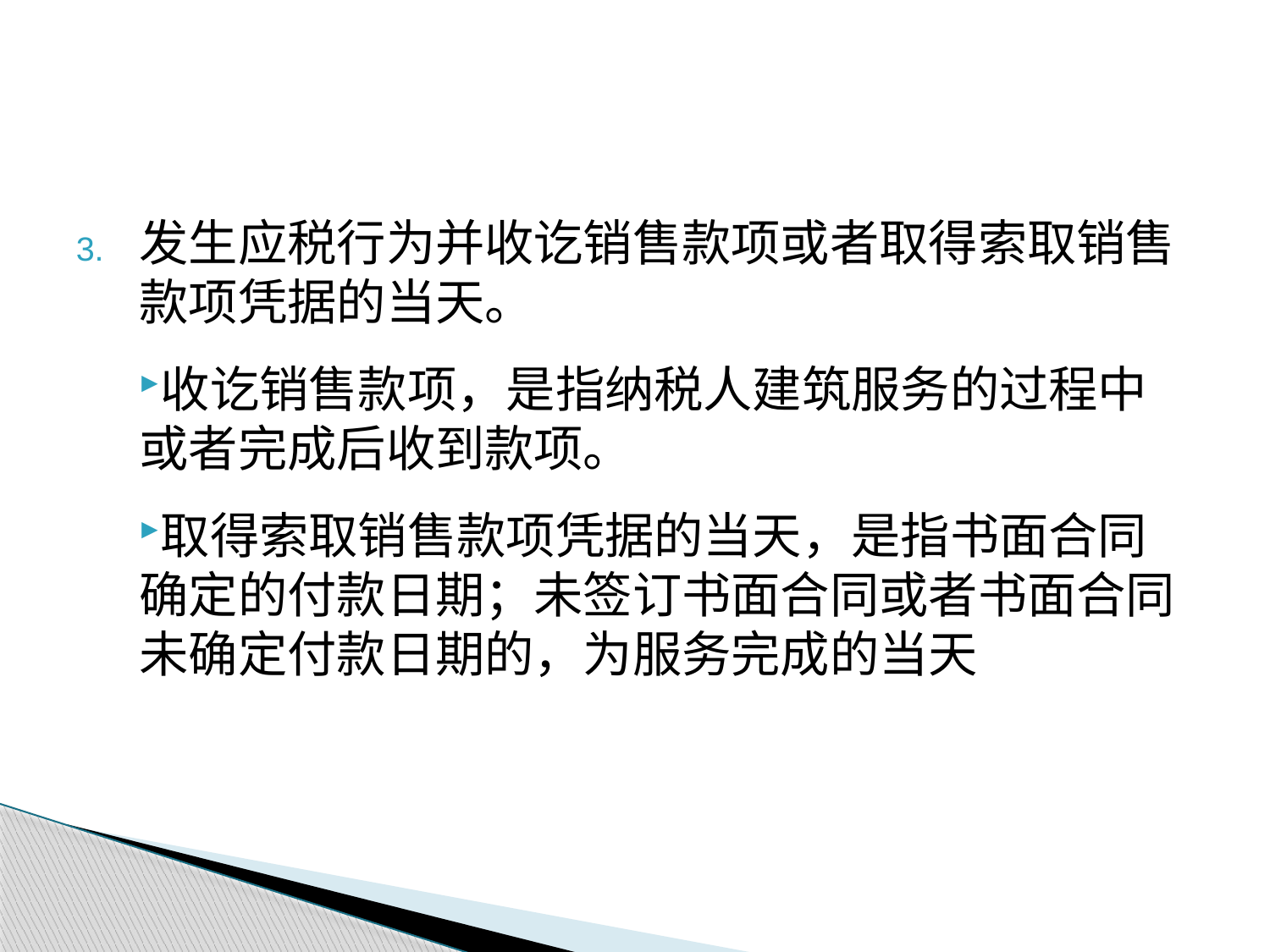

#
发生应税行为并收讫销售款项或者取得索取销售款项凭据的当天。
收讫销售款项，是指纳税人建筑服务的过程中或者完成后收到款项。
取得索取销售款项凭据的当天，是指书面合同确定的付款日期；未签订书面合同或者书面合同未确定付款日期的，为服务完成的当天